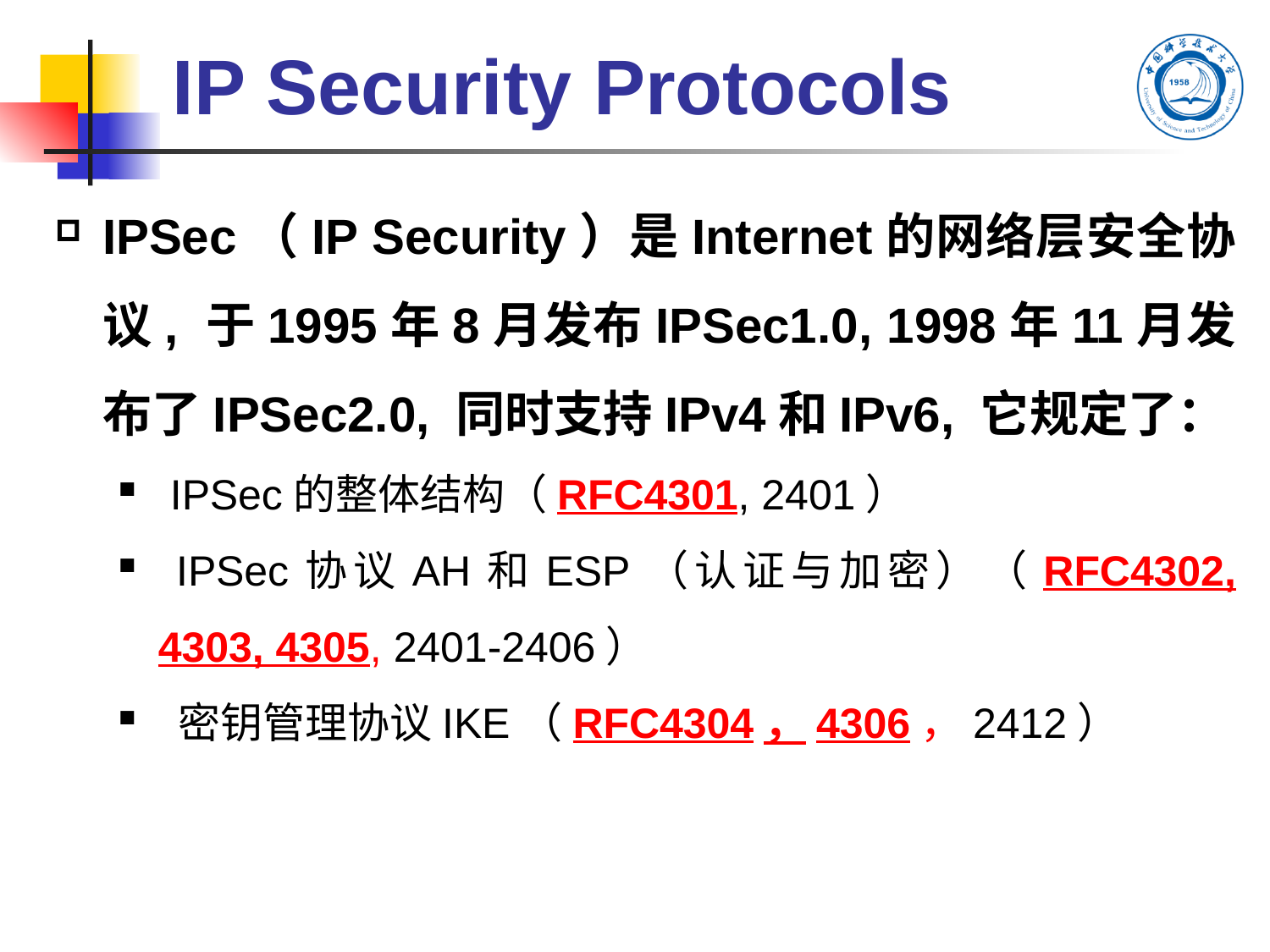

# IP Security Protocols
IPSec（IP Security）是Internet的网络层安全协议, 于1995年8月发布IPSec1.0, 1998年11月发布了IPSec2.0, 同时支持IPv4和IPv6, 它规定了：
 IPSec的整体结构（RFC4301, 2401）
 IPSec协议AH和ESP（认证与加密）（RFC4302, 4303, 4305, 2401-2406）
 密钥管理协议IKE（RFC4304，4306，2412）